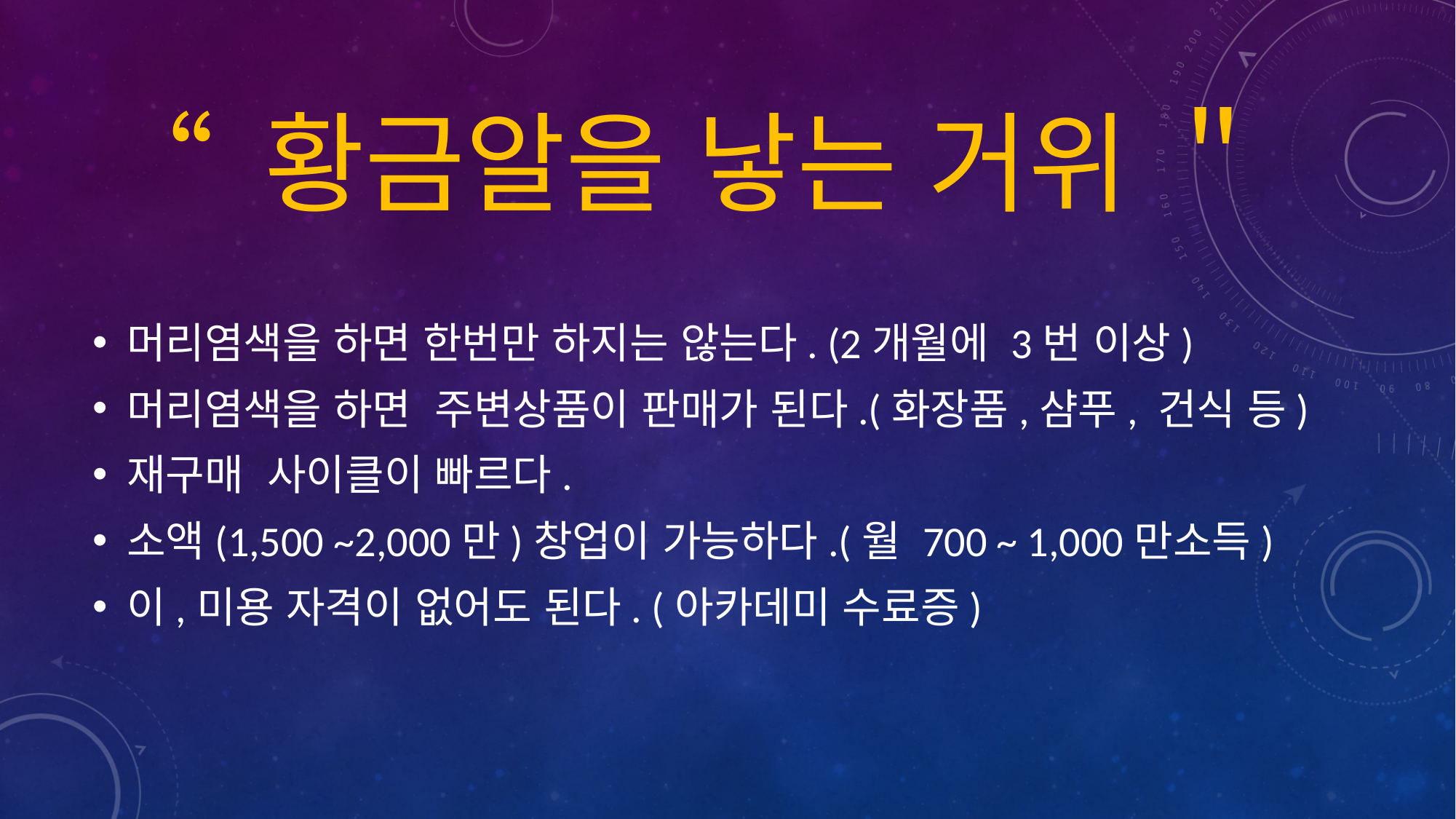

# “ 황금알을 낳는 거위 ＂
머리염색을 하면 한번만 하지는 않는다. (2개월에 3번 이상)
머리염색을 하면  주변상품이 판매가 된다.(화장품,샴푸, 건식 등)
재구매  사이클이 빠르다.
소액(1,500 ~2,000만)창업이 가능하다.(월 700 ~ 1,000만소득)
이,미용 자격이 없어도 된다. (아카데미 수료증)